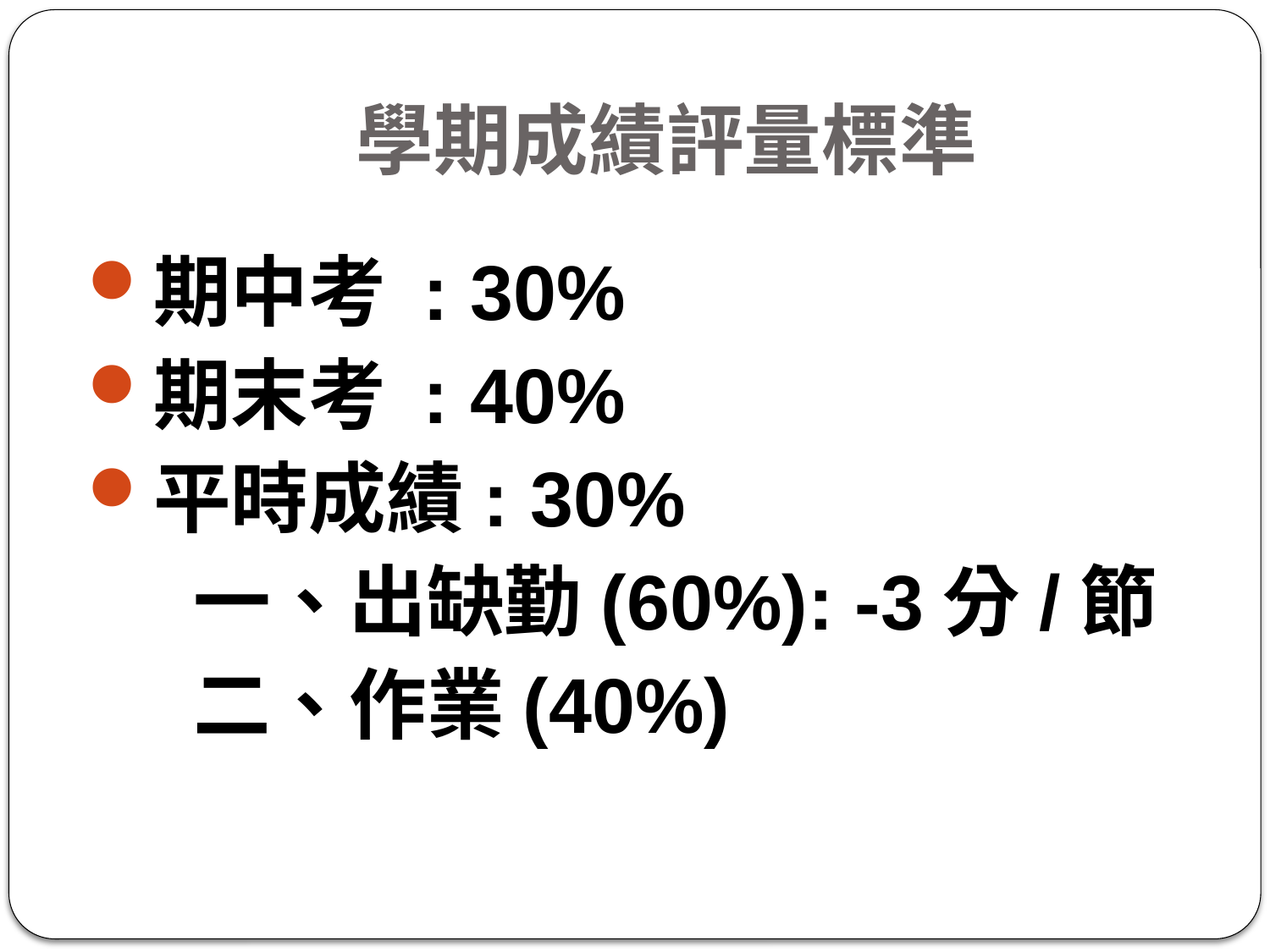

# 學期成績評量標準
期中考 : 30%
期末考 : 40%
平時成績: 30%
     一、出缺勤(60%): -3分/節
     二、作業(40%)